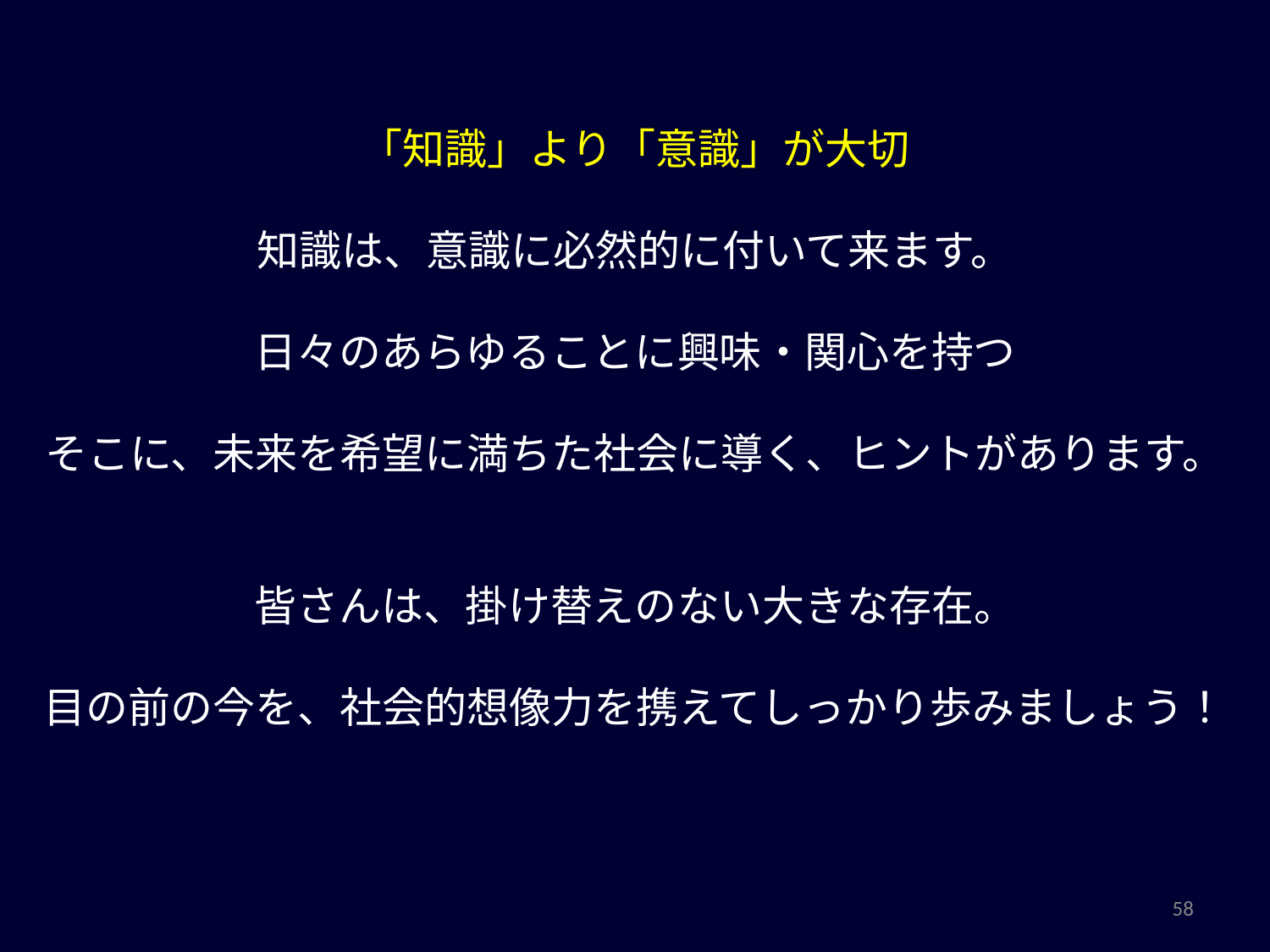

「知識」より「意識」が大切

知識は、意識に必然的に付いて来ます。

日々のあらゆることに興味・関心を持つ

そこに、未来を希望に満ちた社会に導く、ヒントがあります。

皆さんは、掛け替えのない大きな存在。

目の前の今を、社会的想像力を携えてしっかり歩みましょう！
58